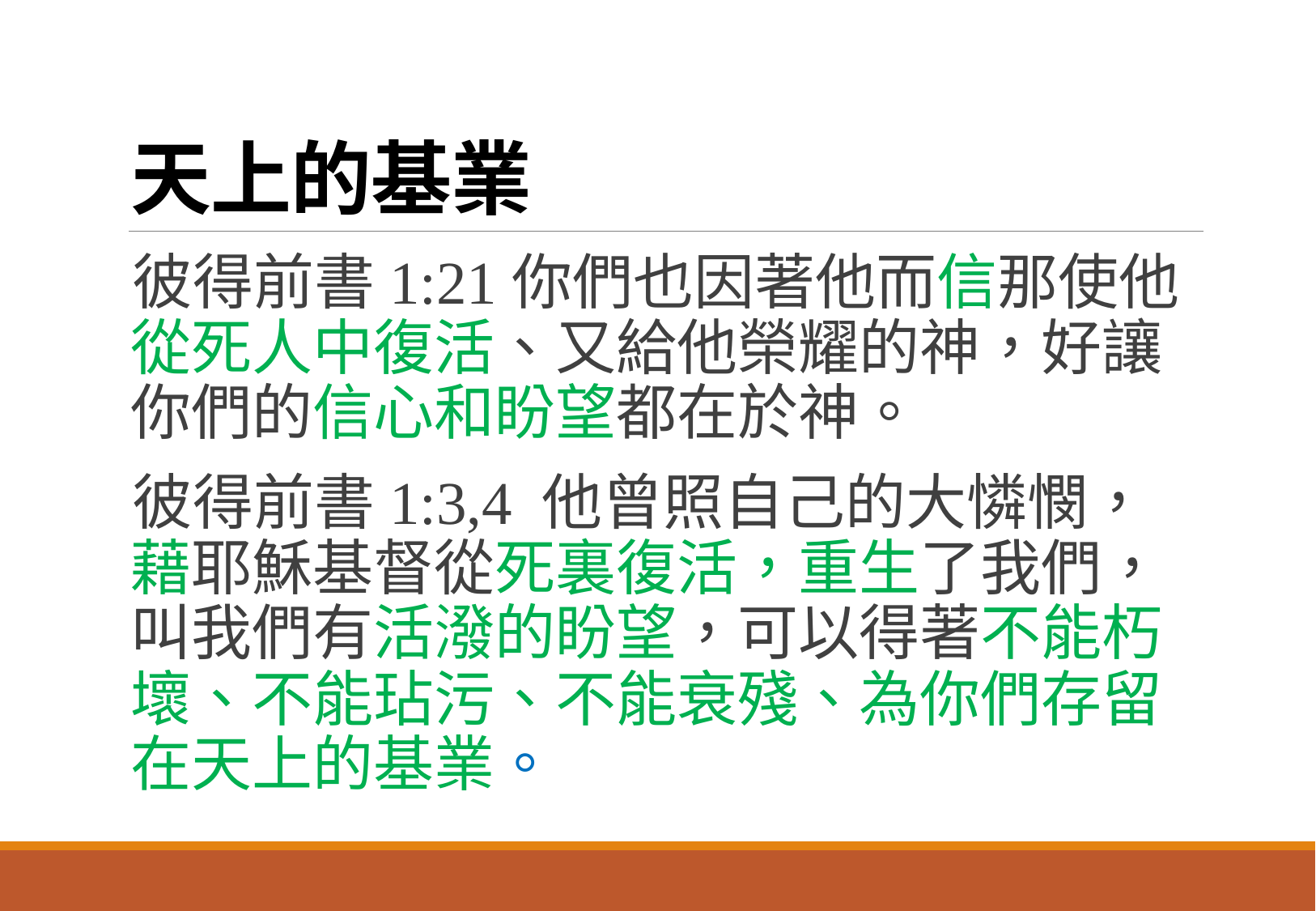

# 天上的基業
彼得前書1:21你們也因著他而信那使他從死人中復活、又給他榮耀的神，好讓你們的信心和盼望都在於神。
彼得前書1:3,4 他曾照自己的大憐憫，藉耶穌基督從死裏復活，重生了我們，叫我們有活潑的盼望，可以得著不能朽壞、不能玷污、不能衰殘、為你們存留在天上的基業。